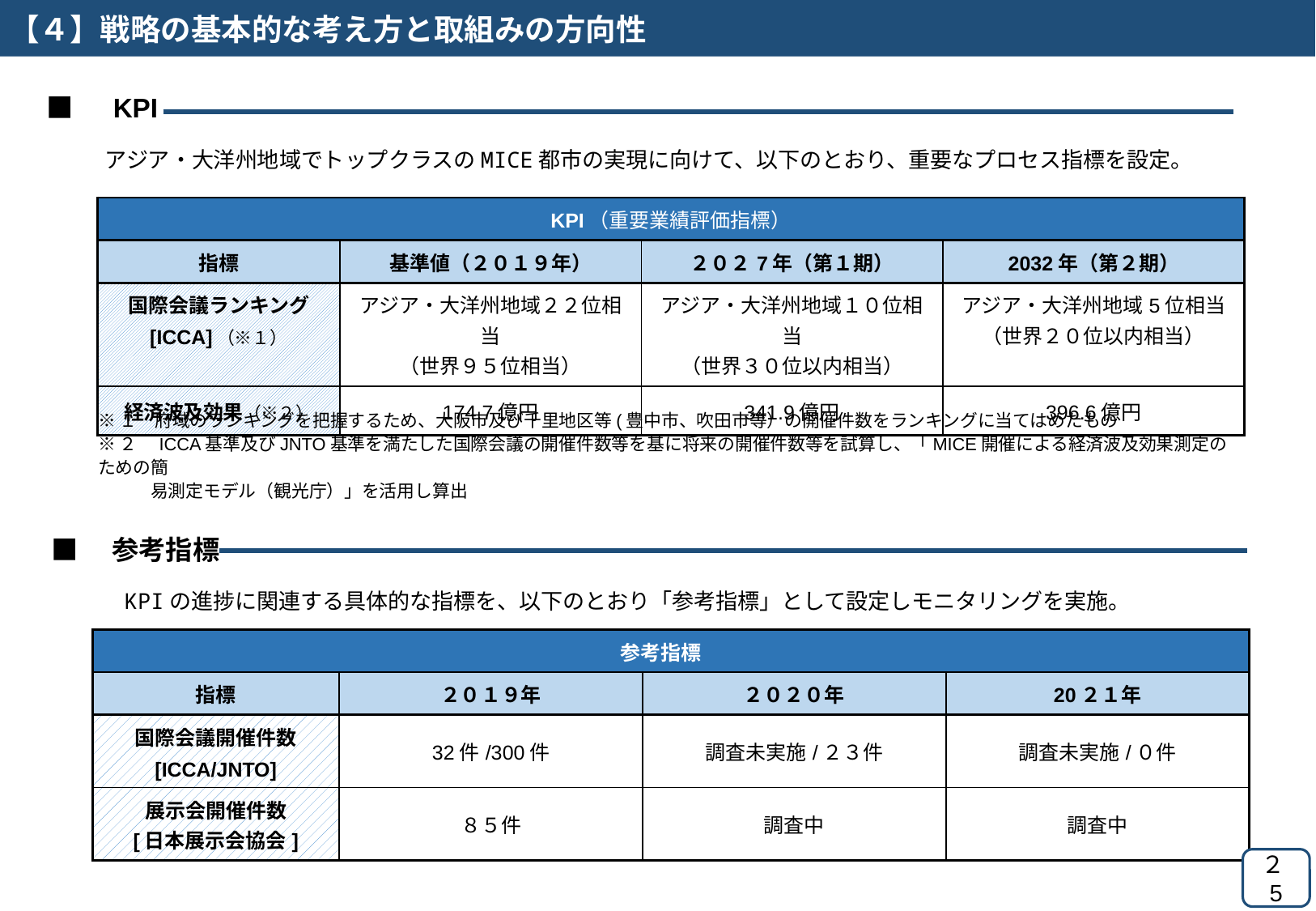

【４】戦略の基本的な考え方と取組みの方向性
■　KPI
 アジア・大洋州地域でトップクラスのMICE都市の実現に向けて、以下のとおり、重要なプロセス指標を設定。
| KPI（重要業績評価指標） |  |  |  |
| --- | --- | --- | --- |
| 指標 | 基準値（２０１９年） | ２０２7年（第１期） | 2032年（第２期） |
| 国際会議ランキング [ICCA]（※１） | アジア・大洋州地域２２位相当 （世界９５位相当） | アジア・大洋州地域１０位相当 （世界３０位以内相当） | アジア・大洋州地域5位相当 （世界２０位以内相当） |
| 経済波及効果（※２） | 174.7億円 | 341.9億円 | 396.6億円 |
※１　府域のランキングを把握するため、大阪市及び千里地区等(豊中市、吹田市等）の開催件数をランキングに当てはめたもの
※２　ICCA基準及びJNTO基準を満たした国際会議の開催件数等を基に将来の開催件数等を試算し、「MICE開催による経済波及効果測定のための簡
　　　易測定モデル（観光庁）」を活用し算出
■　参考指標
　KPIの進捗に関連する具体的な指標を、以下のとおり「参考指標」として設定しモニタリングを実施。

| 参考指標 |  |  |  |
| --- | --- | --- | --- |
| 指標 | ２０１９年 | ２０２０年 | 20２１年 |
| 国際会議開催件数 [ICCA/JNTO] | 32件/300件 | 調査未実施/２３件 | 調査未実施/０件 |
| 展示会開催件数 [日本展示会協会] | ８５件 | 調査中 | 調査中 |
２5